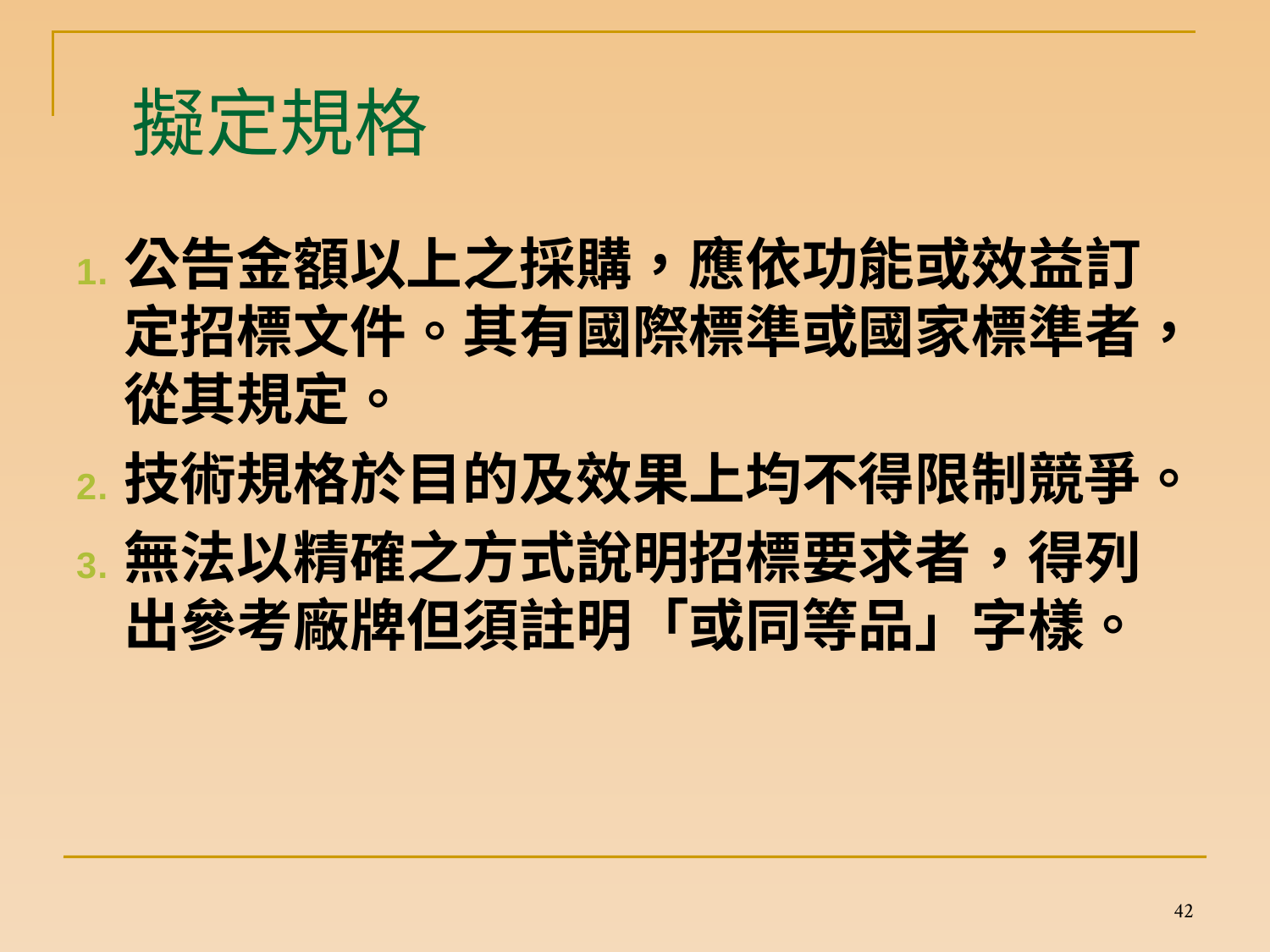

# 擬定規格
公告金額以上之採購，應依功能或效益訂定招標文件。其有國際標準或國家標準者，從其規定。
技術規格於目的及效果上均不得限制競爭。
無法以精確之方式說明招標要求者，得列出參考廠牌但須註明「或同等品」字樣。
42